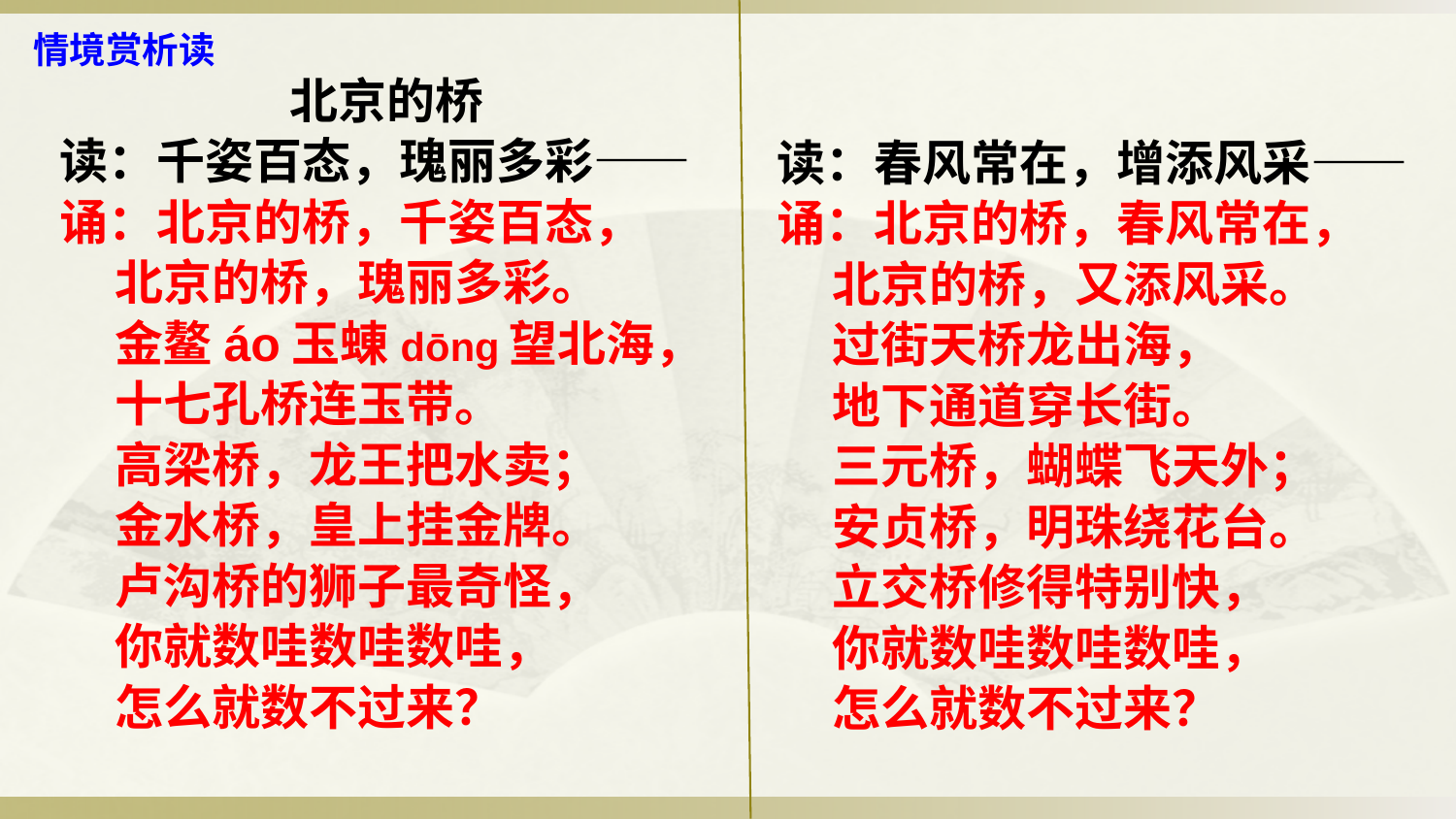

北京的桥
读：千姿百态，瑰丽多彩——
诵：北京的桥，千姿百态，
    北京的桥，瑰丽多彩。
    金鳌áo玉蝀dōng望北海，
    十七孔桥连玉带。
    高梁桥，龙王把水卖；
    金水桥，皇上挂金牌。
    卢沟桥的狮子最奇怪，
    你就数哇数哇数哇，
    怎么就数不过来？

情境赏析读
读：春风常在，增添风采——
诵：北京的桥，春风常在，
    北京的桥，又添风采。
    过街天桥龙出海，
    地下通道穿长街。
    三元桥，蝴蝶飞天外；
    安贞桥，明珠绕花台。
    立交桥修得特别快，
    你就数哇数哇数哇，
    怎么就数不过来？